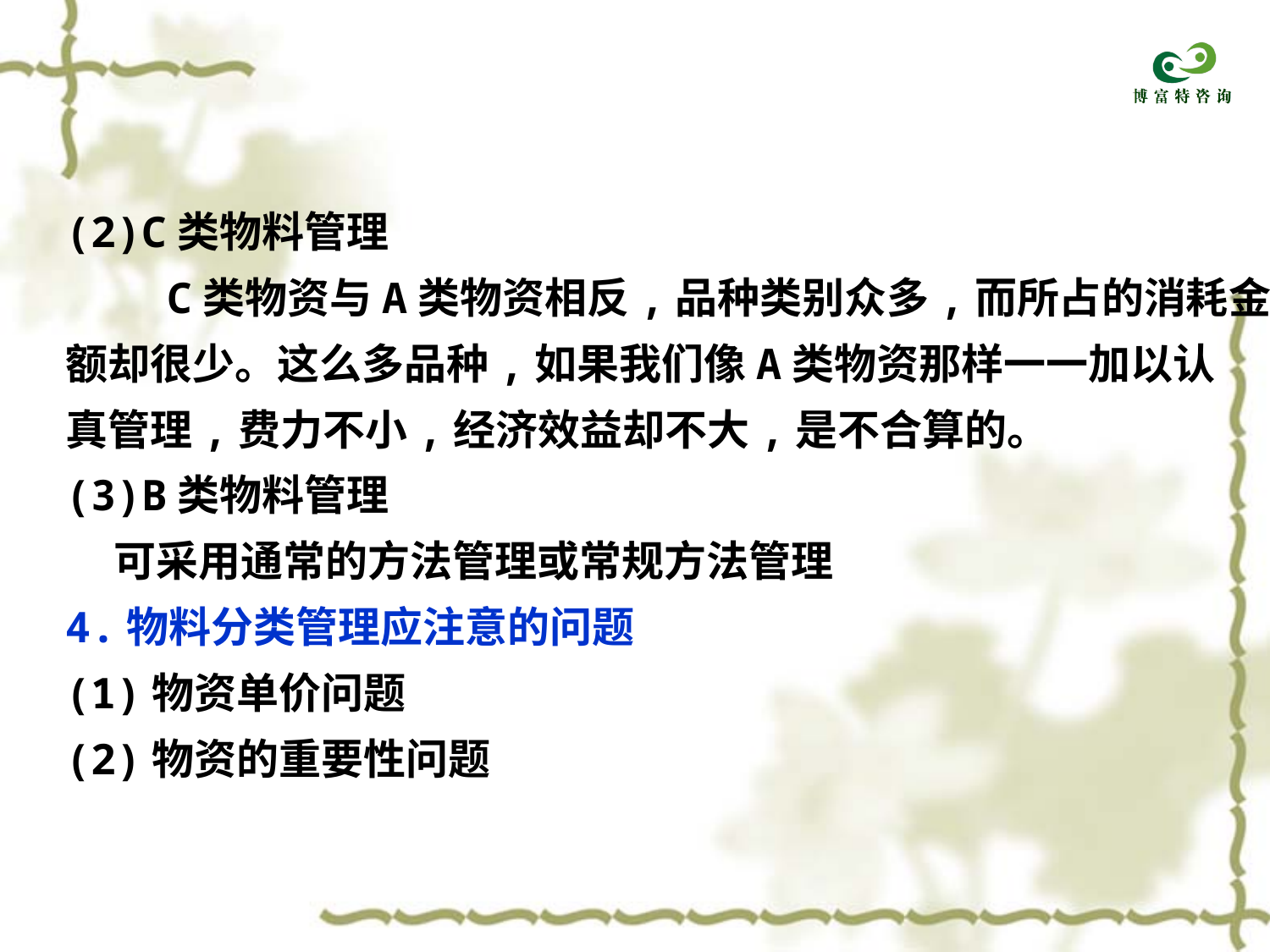

(2)C类物料管理
    C类物资与A类物资相反,品种类别众多,而所占的消耗金
额却很少。这么多品种,如果我们像A类物资那样一一加以认
真管理,费力不小,经济效益却不大,是不合算的。
(3)B类物料管理
    可采用通常的方法管理或常规方法管理
4.物料分类管理应注意的问题
(1)物资单价问题
(2)物资的重要性问题